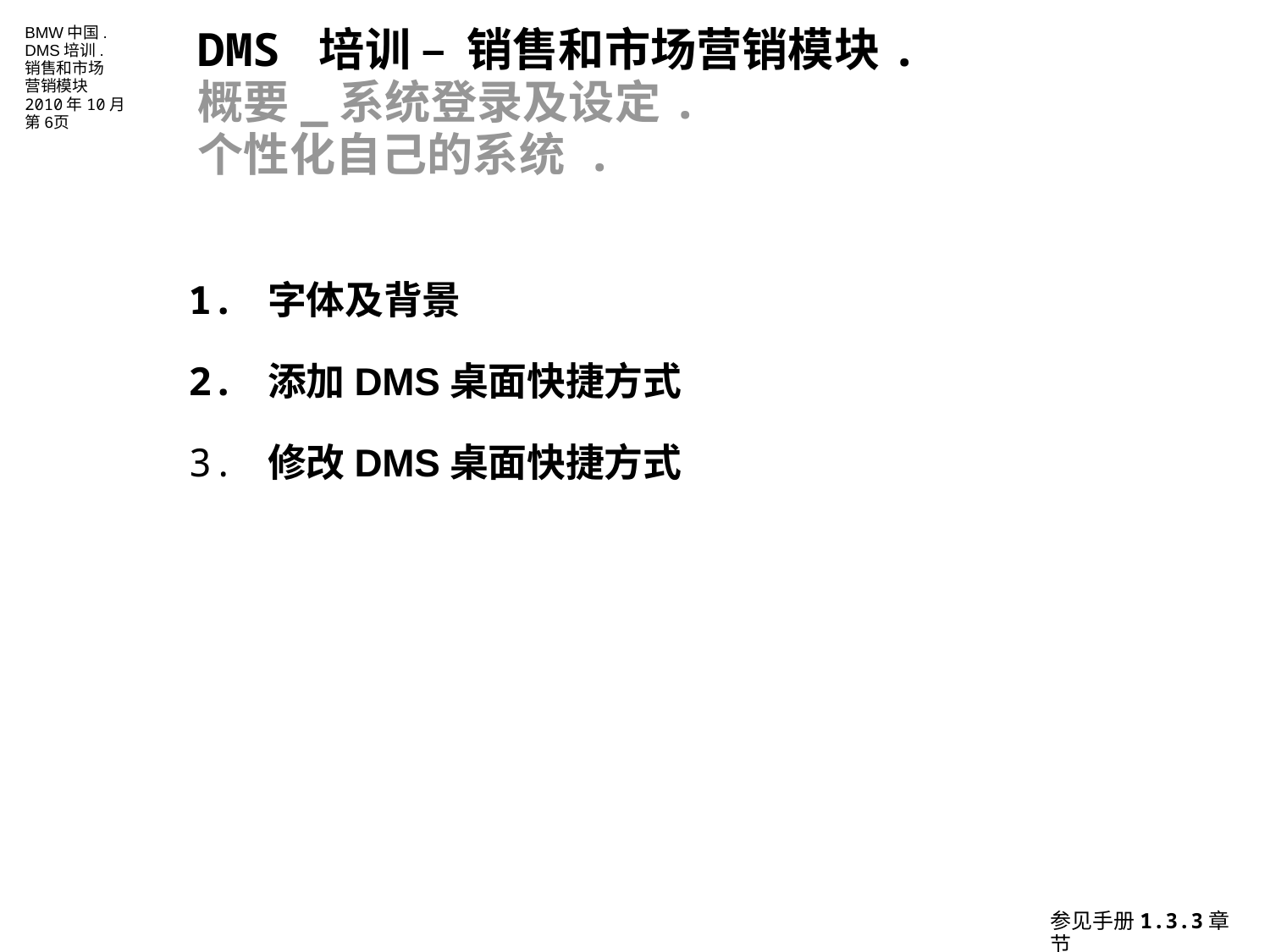

DMS 培训 –  销售和市场营销模块.
概要_系统登录及设定.
个性化自己的系统 .
1. 字体及背景
2. 添加DMS桌面快捷方式
3. 修改DMS桌面快捷方式
参见手册1.3.3章节